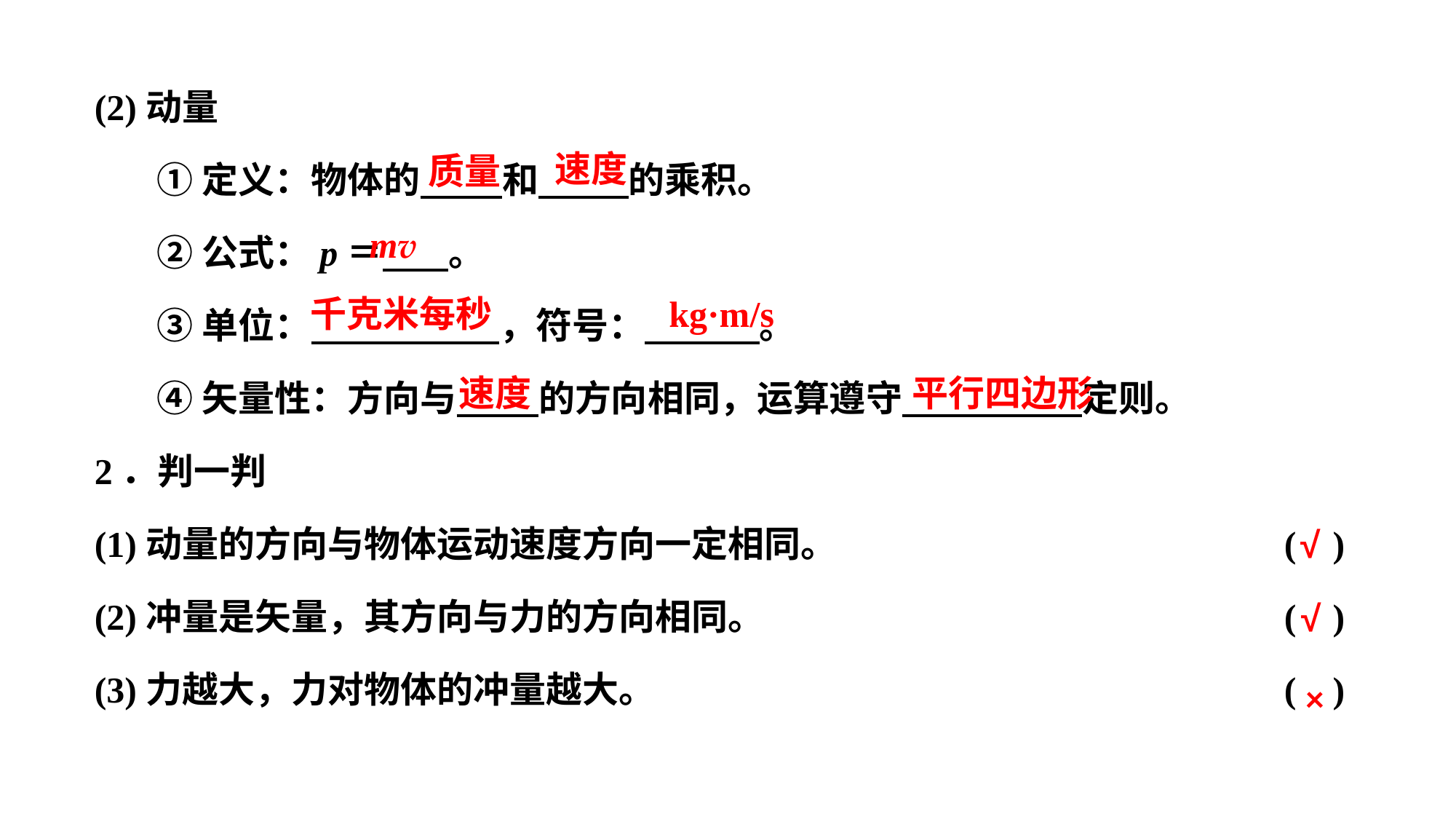

(2)动量
①定义：物体的          和           的乘积。
②公式：p＝        。
③单位：                       ，符号：              。
④矢量性：方向与          的方向相同，运算遵守                      定则。
2．判一判
(1)动量的方向与物体运动速度方向一定相同。					(    )
(2)冲量是矢量，其方向与力的方向相同。					(    )
(3)力越大，力对物体的冲量越大。						(    )
速度
质量
mv
kg·m/s
千克米每秒
速度
平行四边形
√
√
×